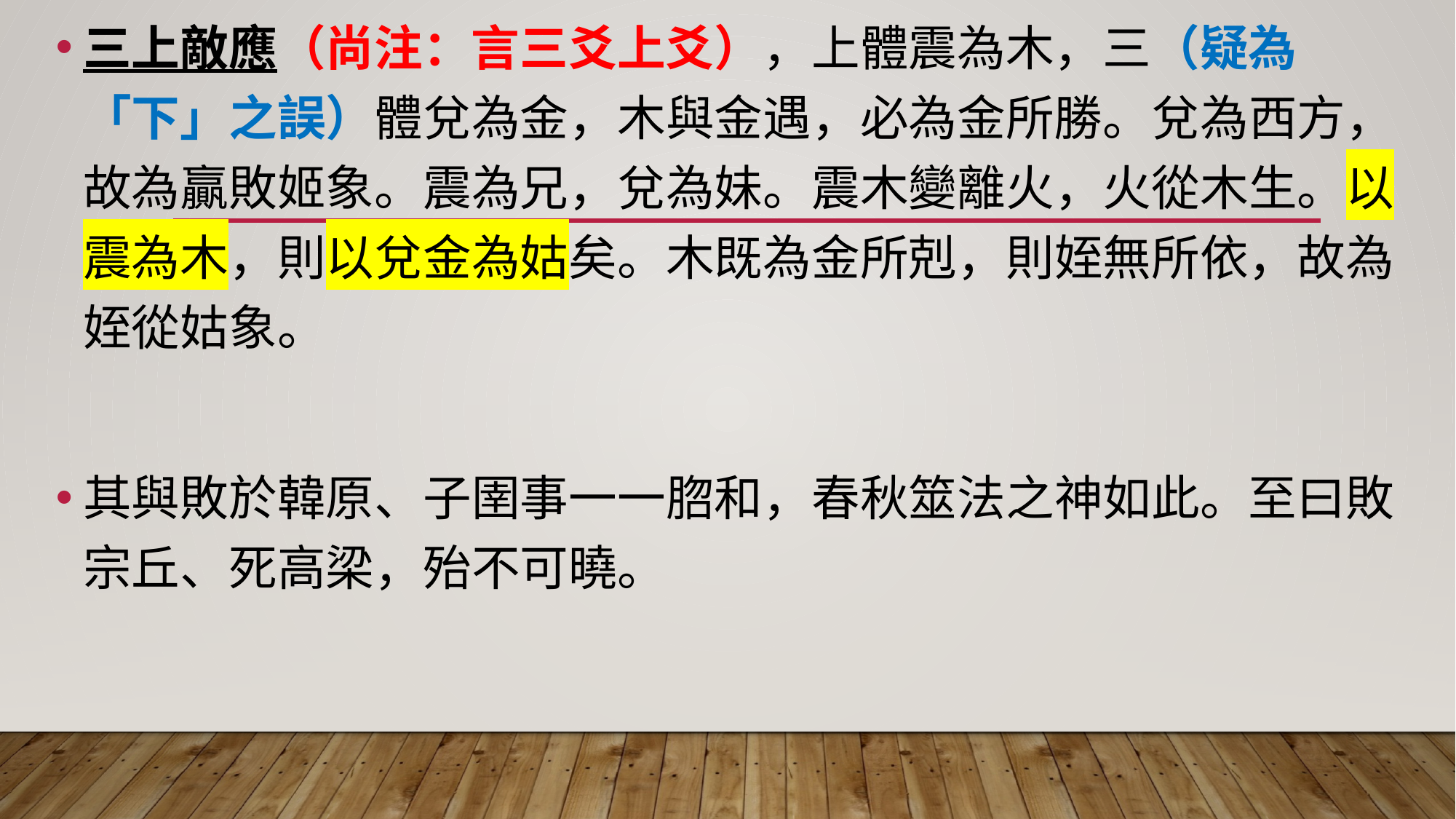

三上敵應（尚注：言三爻上爻），上體震為木，三（疑為「下」之誤）體兌為金，木與金遇，必為金所勝。兌為西方，故為贏敗姬象。震為兄，兌為妹。震木變離火，火從木生。以震為木，則以兌金為姑矣。木既為金所剋，則姪無所依，故為姪從姑象。

其與敗於韓原、子圉事一一脗和，春秋筮法之神如此。至曰敗宗丘、死高梁，殆不可曉。